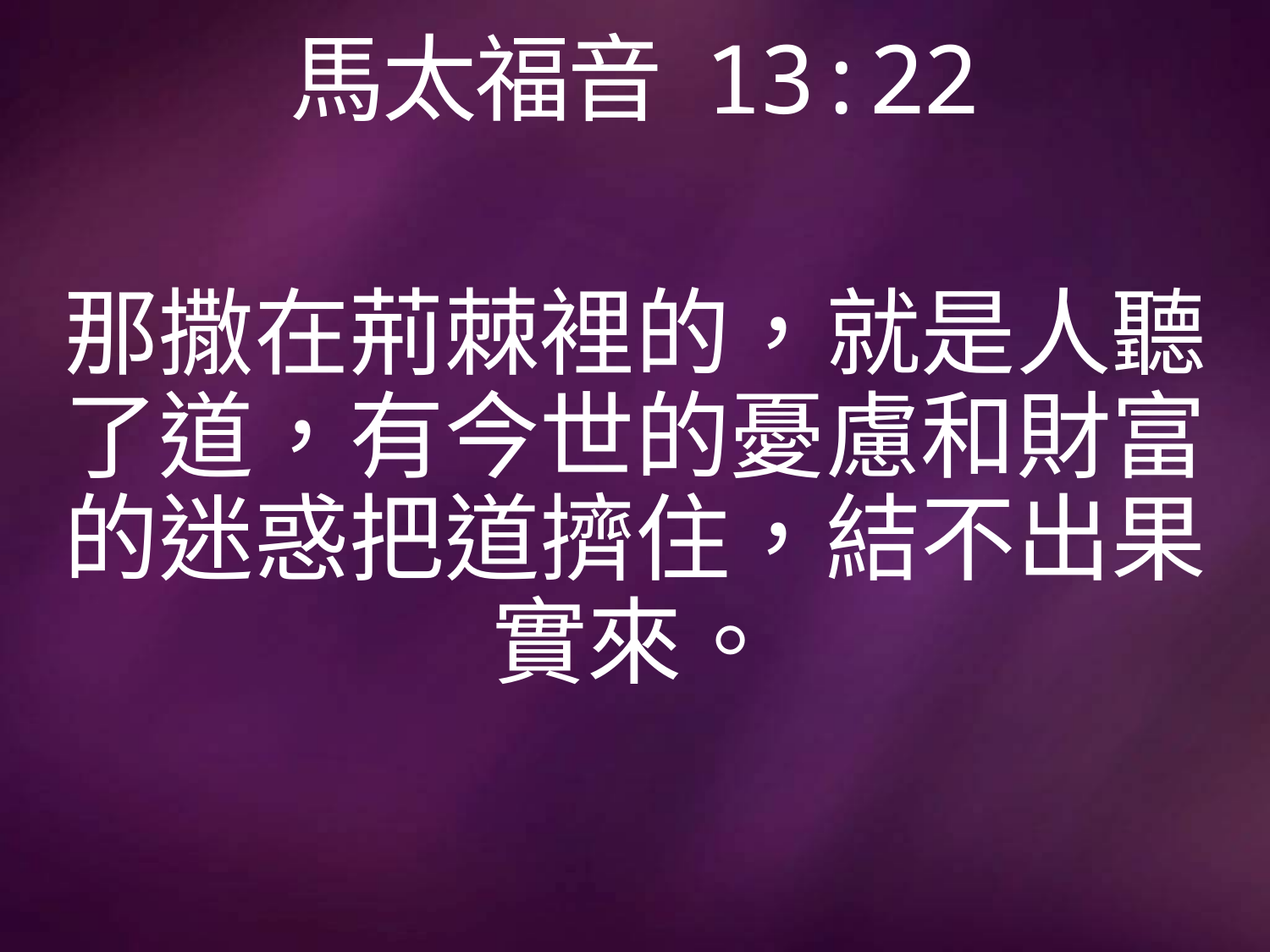

# 馬太福音 13:22
那撒在荊棘裡的，就是人聽了道，有今世的憂慮和財富的迷惑把道擠住，結不出果實來。